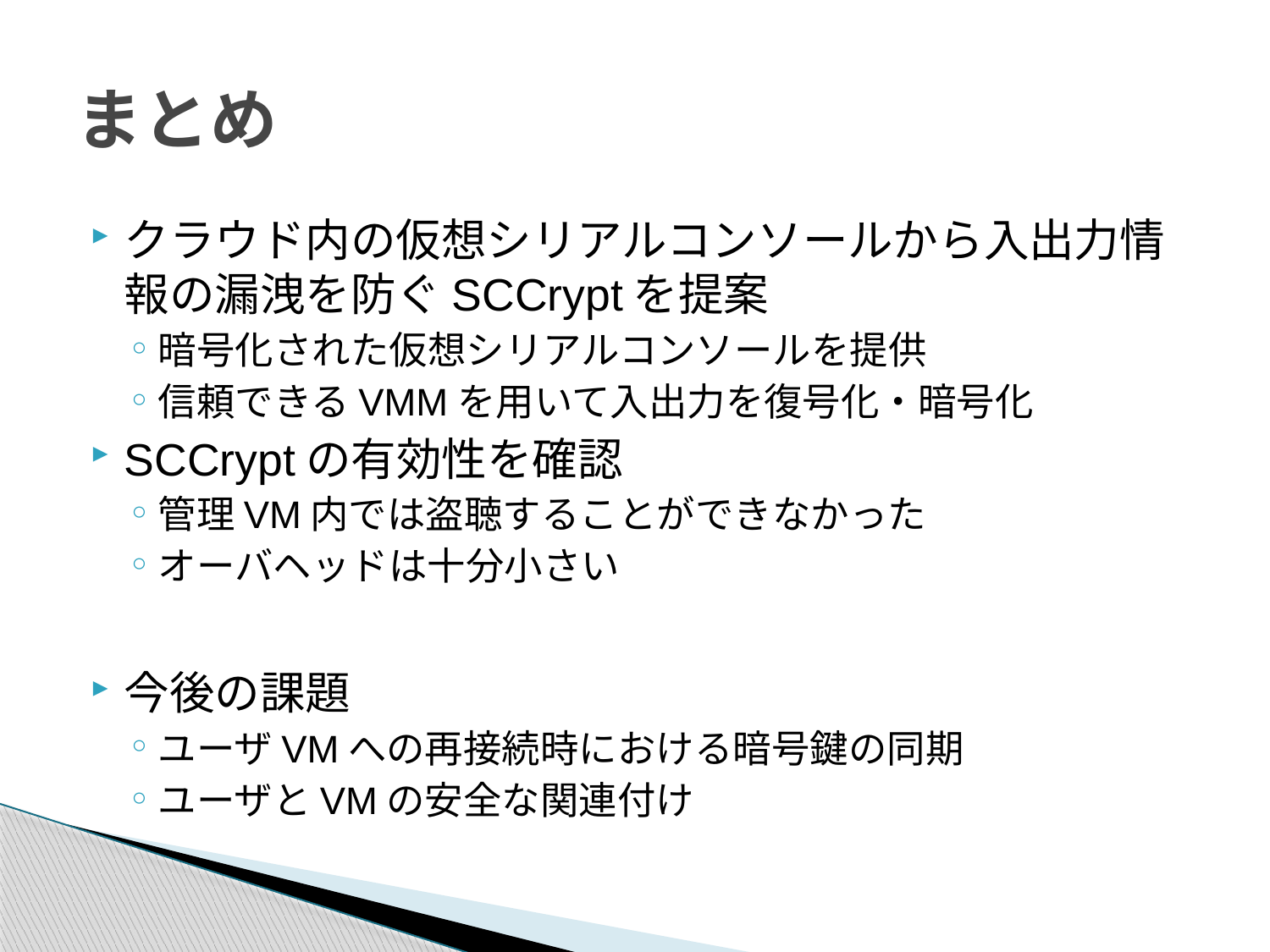

# まとめ
クラウド内の仮想シリアルコンソールから入出力情報の漏洩を防ぐSCCryptを提案
暗号化された仮想シリアルコンソールを提供
信頼できるVMMを用いて入出力を復号化・暗号化
SCCryptの有効性を確認
管理VM内では盗聴することができなかった
オーバヘッドは十分小さい

今後の課題
ユーザVMへの再接続時における暗号鍵の同期
ユーザとVMの安全な関連付け